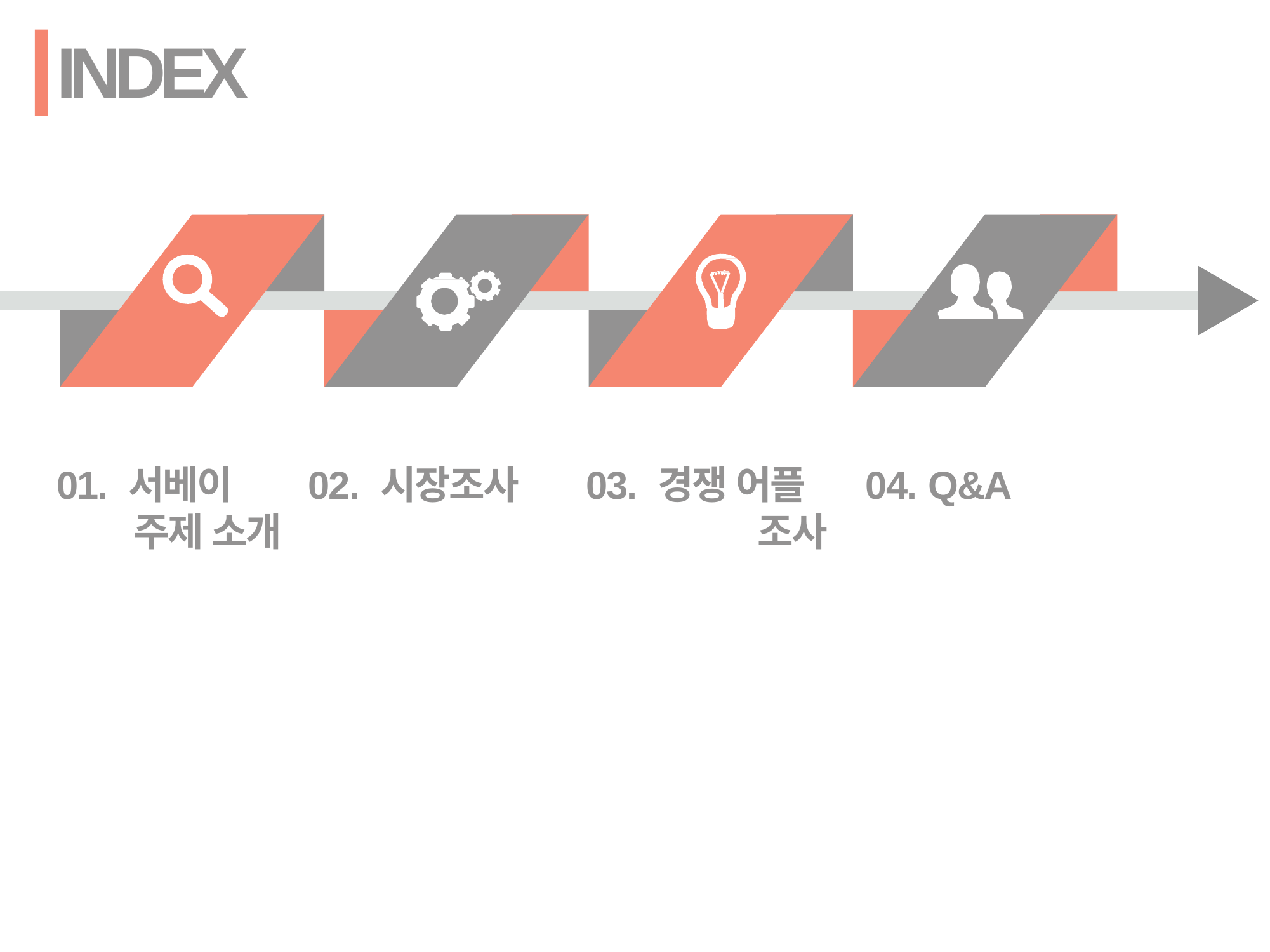

INDEX
#

01. 서베이
       주제 소개

02. 시장조사
03. 경쟁 어플
                 조사

04. Q&A